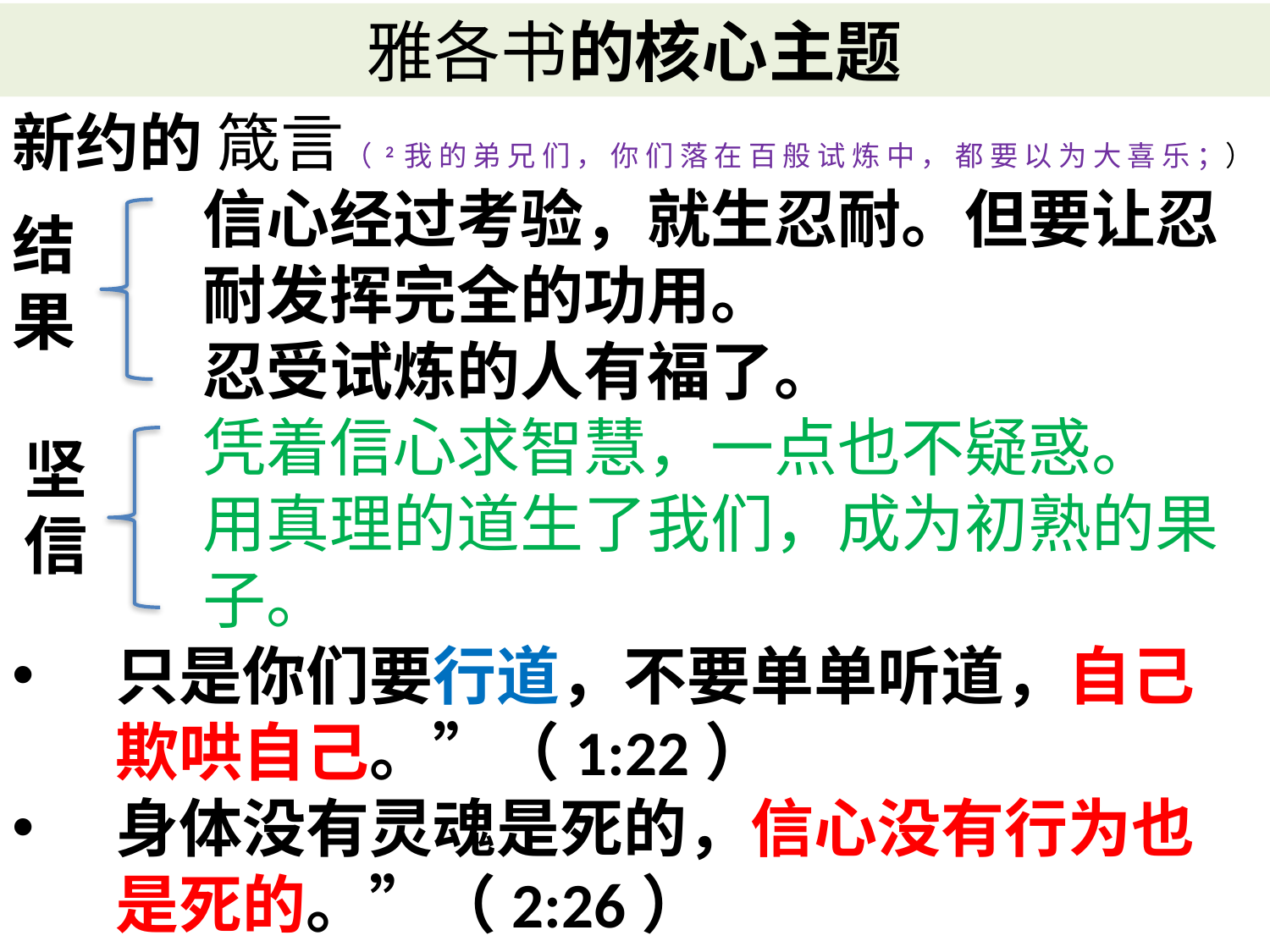

# 雅各书的核心主题
新约的 箴言（ 2 我 的 弟 兄 们 ， 你 们 落 在 百 般 试 炼 中 ， 都 要 以 为 大 喜 乐 ；）
信心经过考验，就生忍耐。但要让忍耐发挥完全的功用。
忍受试炼的人有福了。
凭着信心求智慧，一点也不疑惑。
用真理的道生了我们，成为初熟的果子。
只是你们要行道，不要单单听道，自己欺哄自己。”（1:22）
身体没有灵魂是死的，信心没有行为也是死的。”（2:26）

结果

坚信